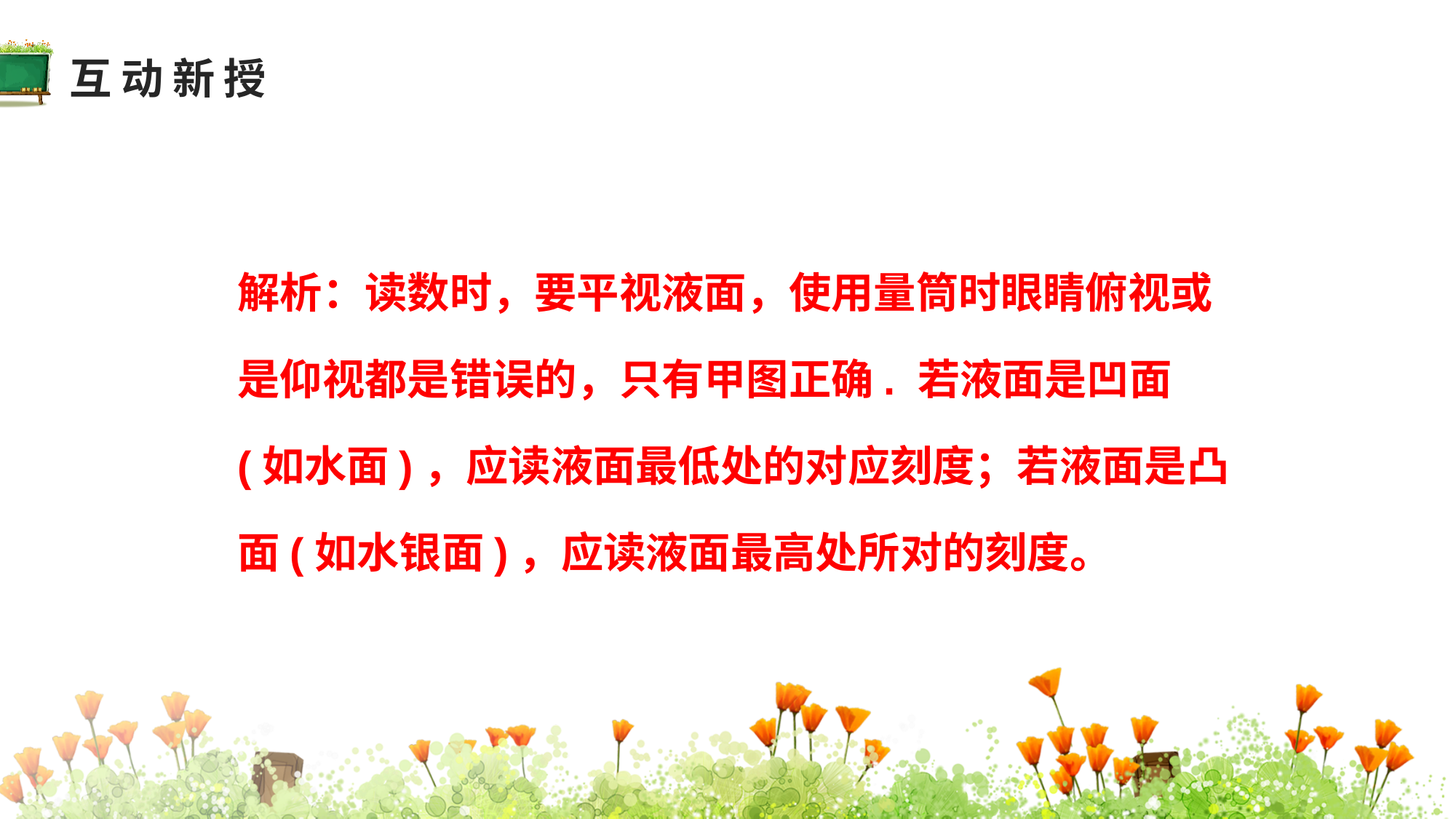

互动新授
解析：读数时，要平视液面，使用量筒时眼睛俯视或是仰视都是错误的，只有甲图正确. 若液面是凹面(如水面)，应读液面最低处的对应刻度；若液面是凸面(如水银面)，应读液面最高处所对的刻度。